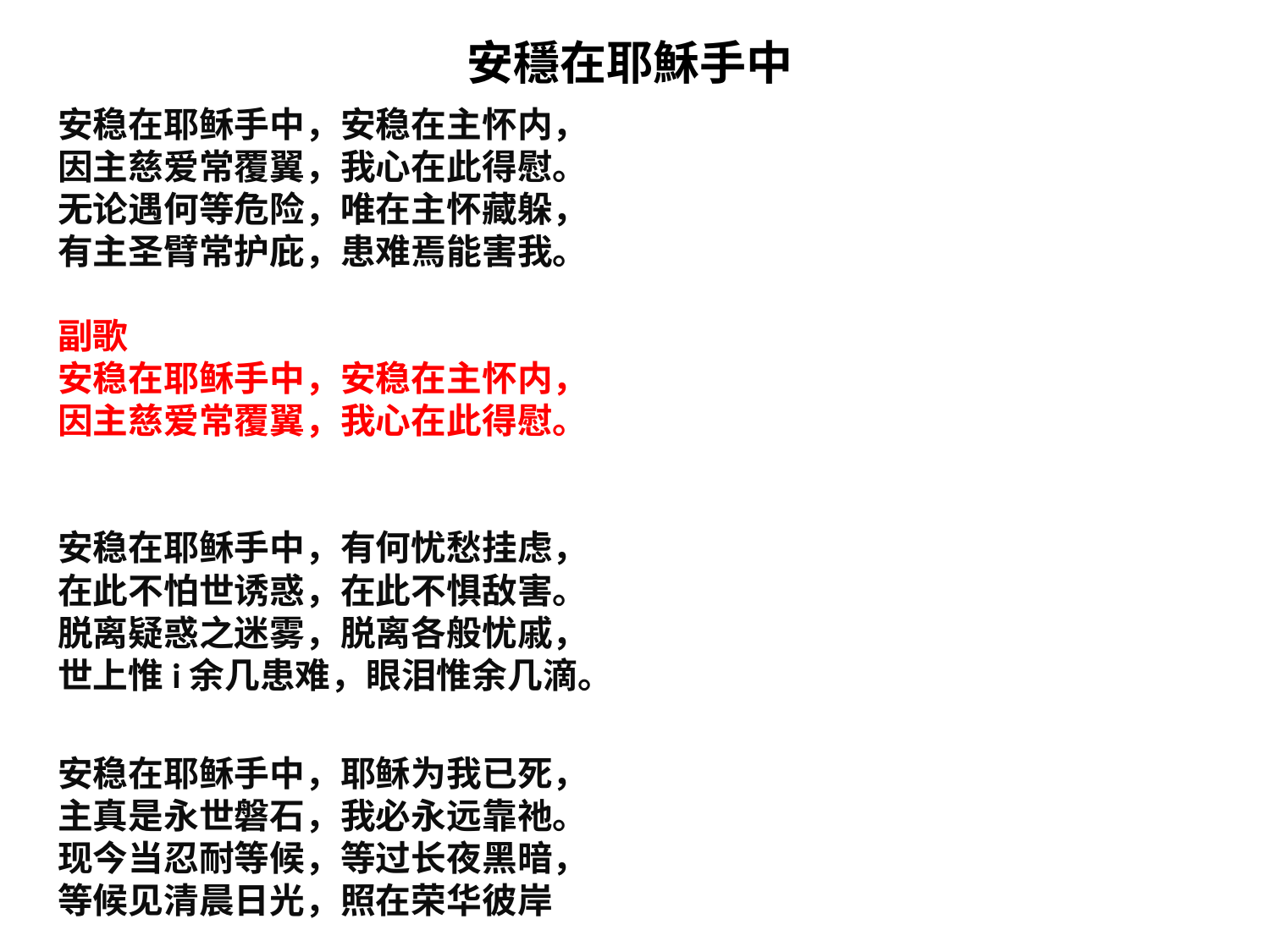

# 安穩在耶穌手中
安稳在耶稣手中，安稳在主怀内，
因主慈爱常覆翼，我心在此得慰。
无论遇何等危险，唯在主怀藏躲，
有主圣臂常护庇，患难焉能害我。
副歌
安稳在耶稣手中，安稳在主怀内，
因主慈爱常覆翼，我心在此得慰。
安稳在耶稣手中，有何忧愁挂虑，
在此不怕世诱惑，在此不惧敌害。
脱离疑惑之迷雾，脱离各般忧戚，
世上惟i余几患难，眼泪惟余几滴。

安稳在耶稣手中，耶稣为我已死，
主真是永世磐石，我必永远靠祂。
现今当忍耐等候，等过长夜黑暗，
等候见清晨日光，照在荣华彼岸